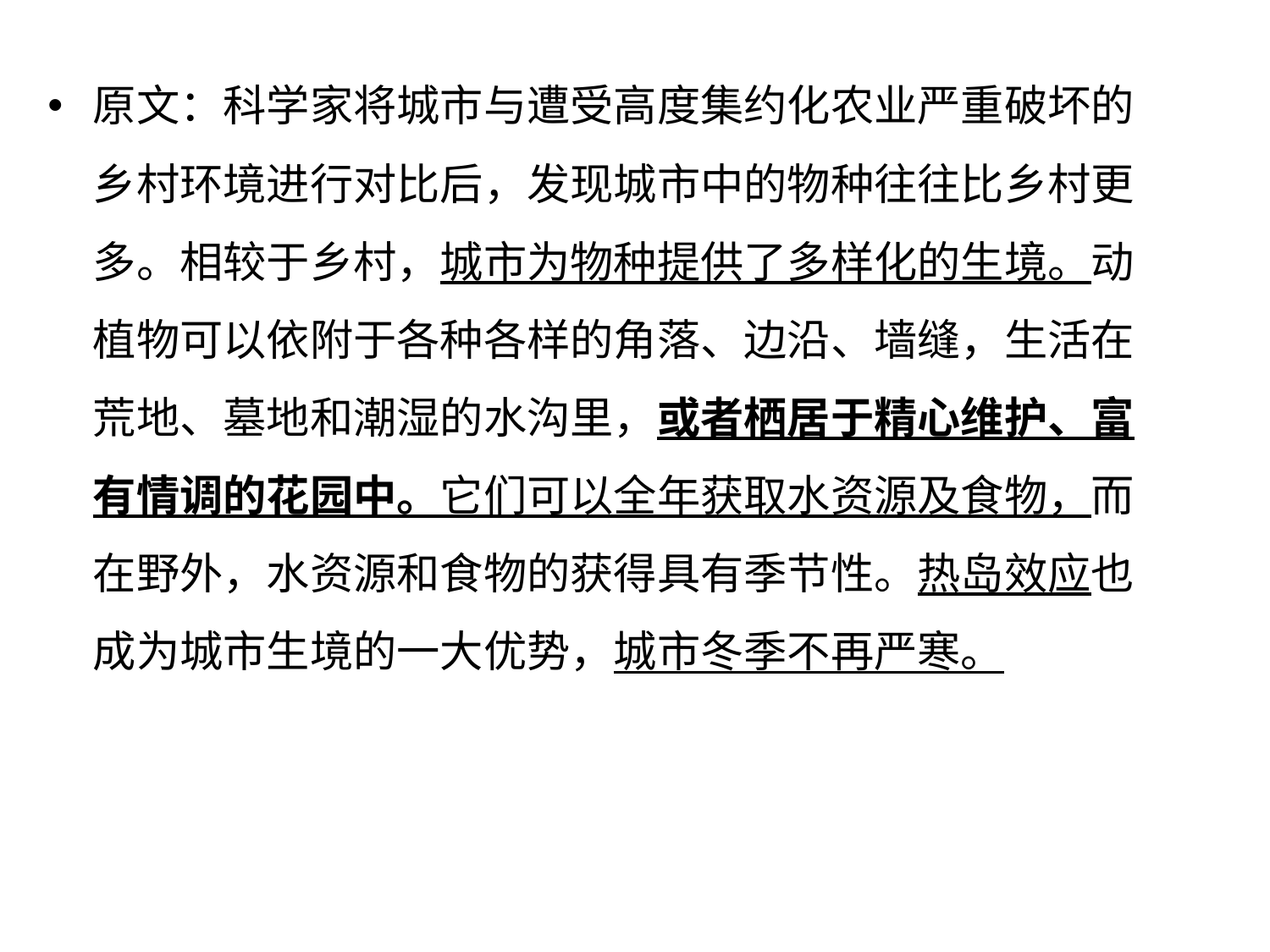

原文：科学家将城市与遭受高度集约化农业严重破坏的乡村环境进行对比后，发现城市中的物种往往比乡村更多。相较于乡村，城市为物种提供了多样化的生境。动植物可以依附于各种各样的角落、边沿、墙缝，生活在荒地、墓地和潮湿的水沟里，或者栖居于精心维护、富有情调的花园中。它们可以全年获取水资源及食物，而在野外，水资源和食物的获得具有季节性。热岛效应也成为城市生境的一大优势，城市冬季不再严寒。